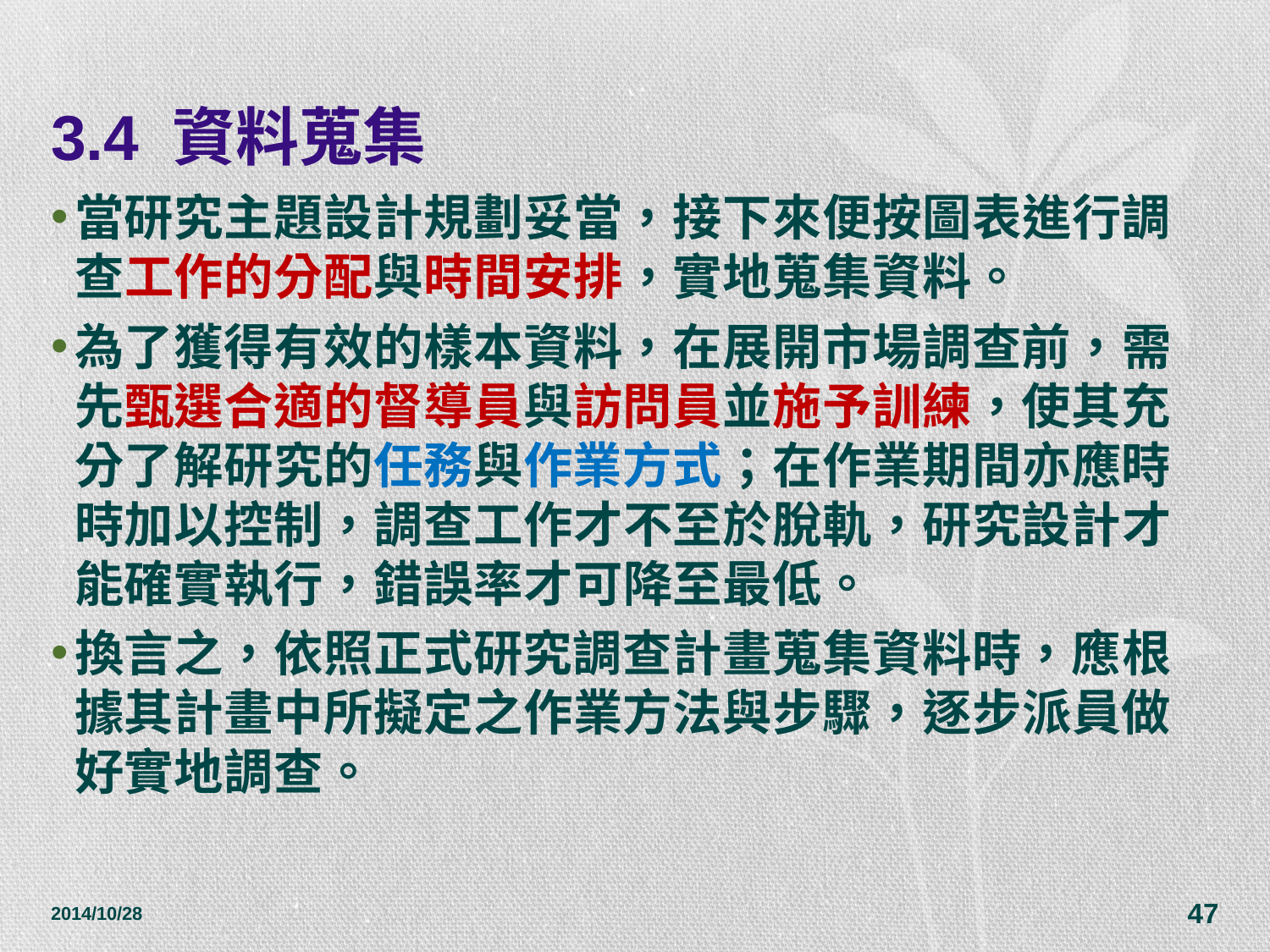

# 3.4 資料蒐集
當研究主題設計規劃妥當，接下來便按圖表進行調查工作的分配與時間安排，實地蒐集資料。
為了獲得有效的樣本資料，在展開市場調查前，需先甄選合適的督導員與訪問員並施予訓練，使其充分了解研究的任務與作業方式；在作業期間亦應時時加以控制，調查工作才不至於脫軌，研究設計才能確實執行，錯誤率才可降至最低。
換言之，依照正式研究調查計畫蒐集資料時，應根據其計畫中所擬定之作業方法與步驟，逐步派員做好實地調查。
2014/10/28
47